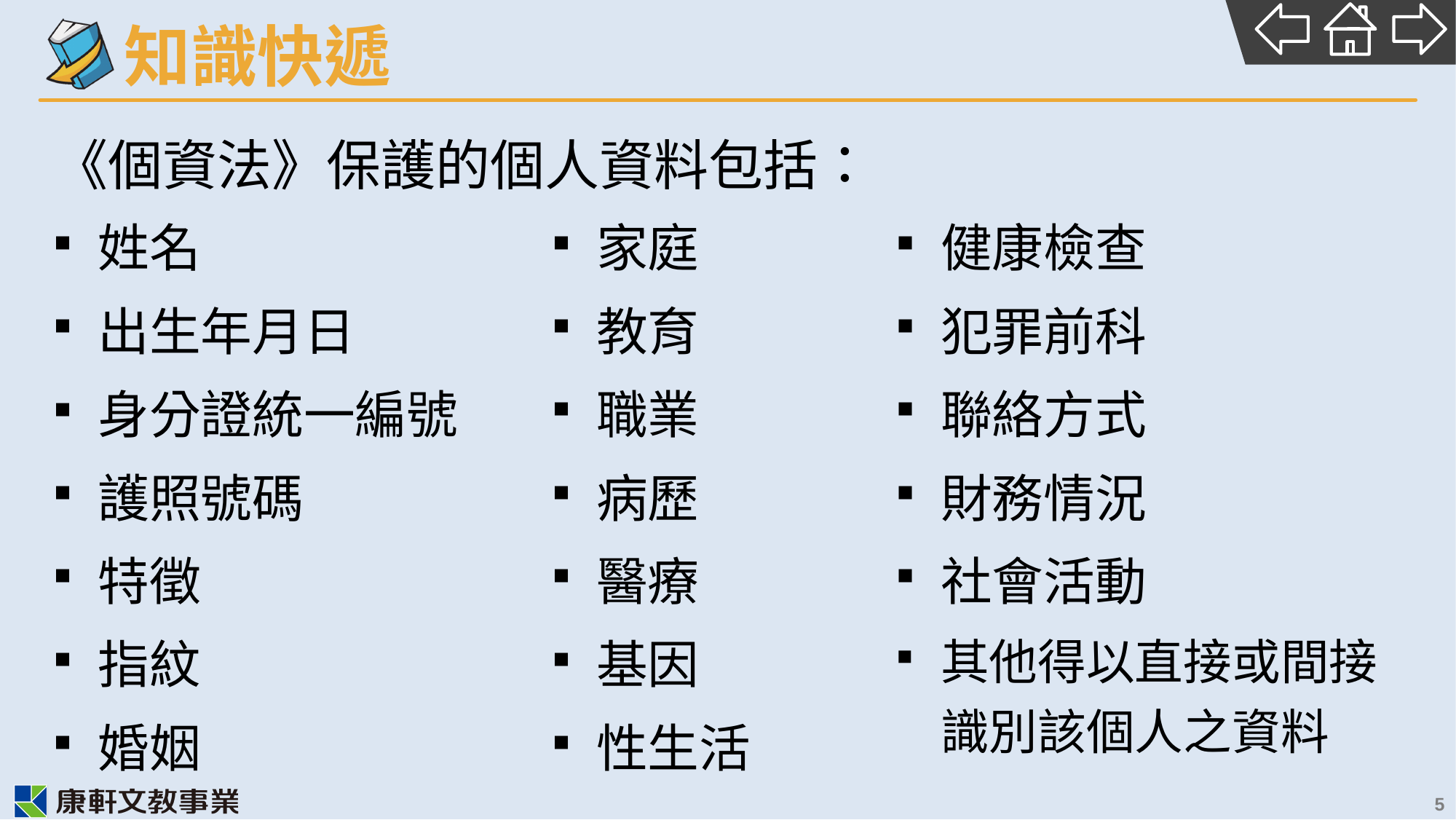

《個資法》保護的個人資料包括：
姓名
出生年月日
身分證統一編號
護照號碼
特徵
指紋
婚姻
家庭
教育
職業
病歷
醫療
基因
性生活

健康檢查
犯罪前科
聯絡方式
財務情況
社會活動
其他得以直接或間接識別該個人之資料
5